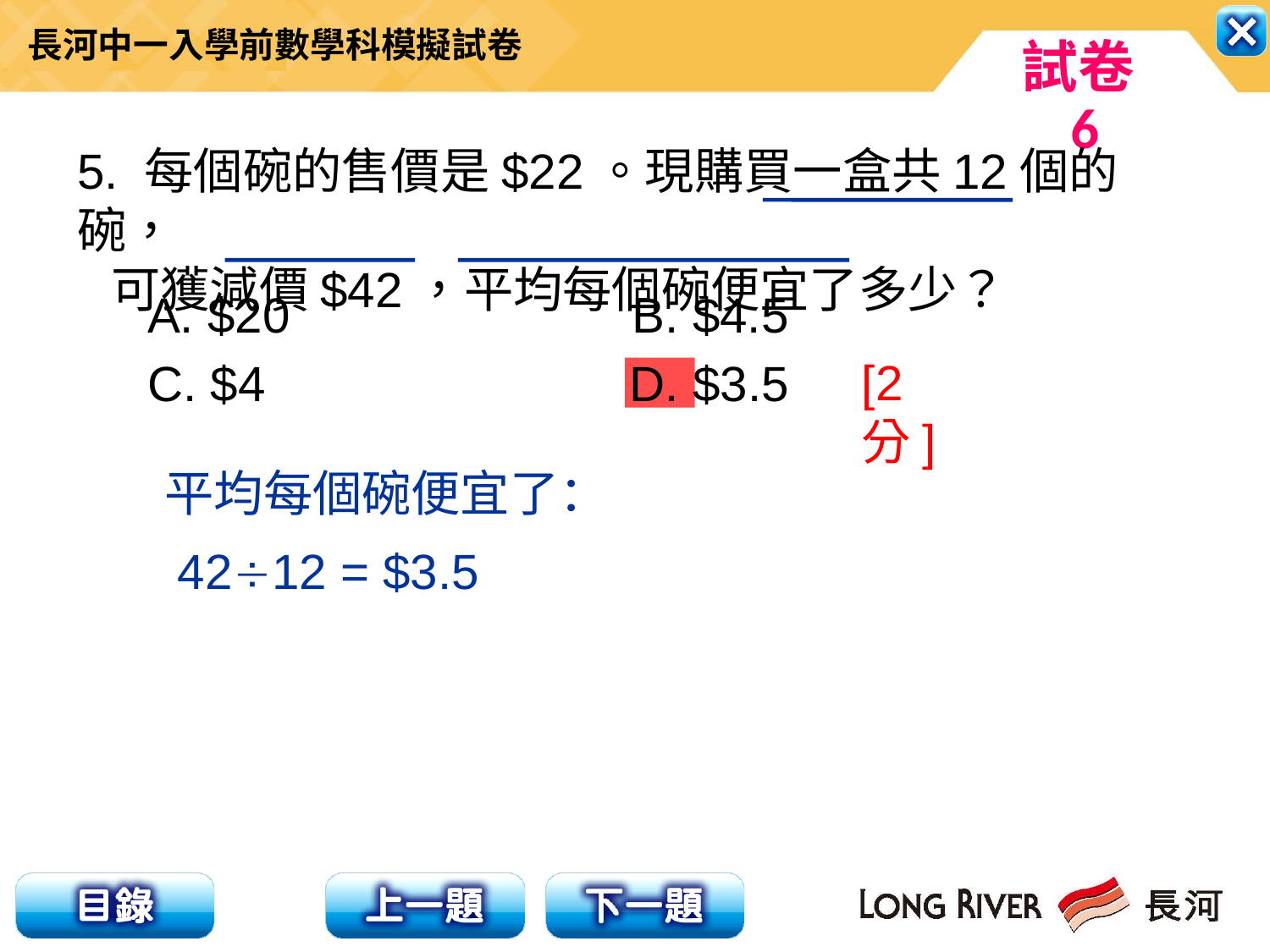

5. 每個碗的售價是$22。現購買一盒共12個的碗，
  可獲減價$42，平均每個碗便宜了多少？

A. $20　　　　           B. $4.5
C. $4  　　　 　          D. $3.5
[2分]

平均每個碗便宜了：
42÷12 = $3.5